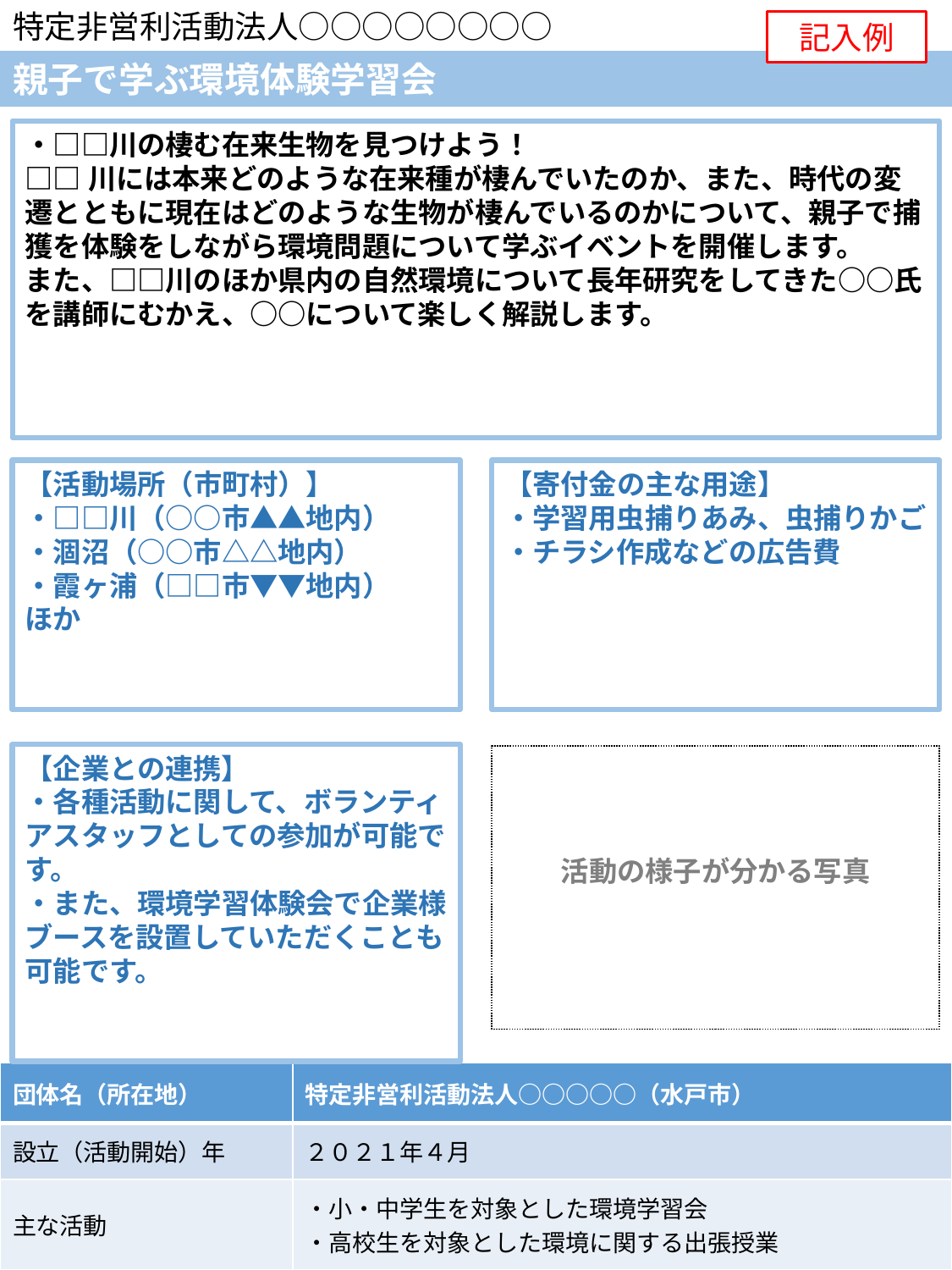

特定非営利活動法人○○○○○○○○
記入例
親子で学ぶ環境体験学習会
・□□川の棲む在来生物を見つけよう！
□□川には本来どのような在来種が棲んでいたのか、また、時代の変遷とともに現在はどのような生物が棲んでいるのかについて、親子で捕獲を体験をしながら環境問題について学ぶイベントを開催します。
また、□□川のほか県内の自然環境について長年研究をしてきた○○氏を講師にむかえ、○○について楽しく解説します。

【活動場所（市町村）】
・□□川（○○市▲▲地内）
・涸沼（○○市△△地内）
・霞ヶ浦（□□市▼▼地内）
ほか

【寄付金の主な用途】
・学習用虫捕りあみ、虫捕りかご
・チラシ作成などの広告費

活動の様子が分かる写真

【企業との連携】
・各種活動に関して、ボランティアスタッフとしての参加が可能です。
・また、環境学習体験会で企業様ブースを設置していただくことも可能です。

| 団体名（所在地） | 特定非営利活動法人○○○○○（水戸市） |
| --- | --- |
| 設立（活動開始）年 | ２０２１年４月 |
| 主な活動 | ・小・中学生を対象とした環境学習会 ・高校生を対象とした環境に関する出張授業 |